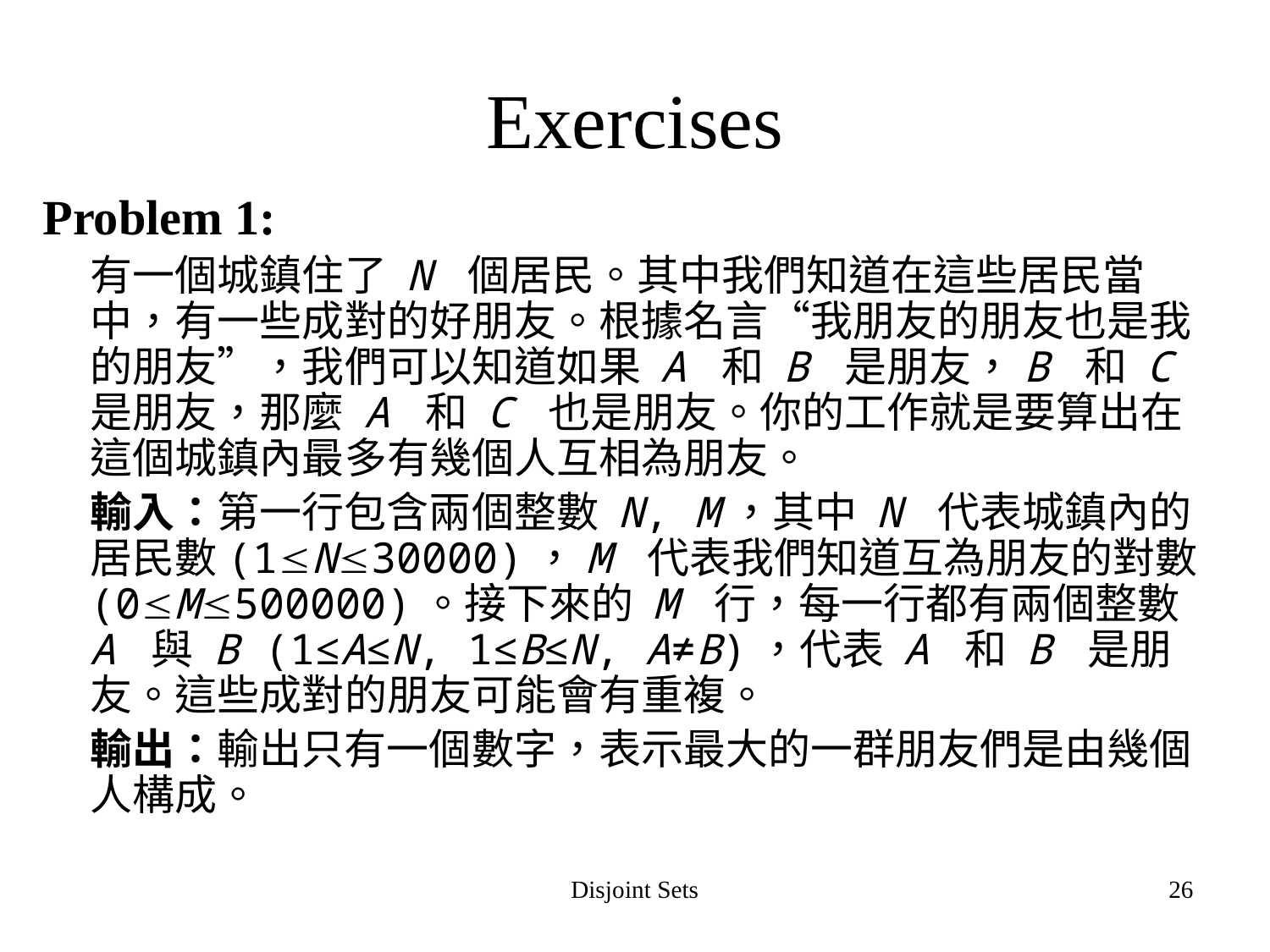

# Exercises
Problem 1:
	有一個城鎮住了 N 個居民。其中我們知道在這些居民當中，有一些成對的好朋友。根據名言“我朋友的朋友也是我的朋友”，我們可以知道如果 A 和 B 是朋友，B 和 C 是朋友，那麼 A 和 C 也是朋友。你的工作就是要算出在這個城鎮內最多有幾個人互相為朋友。
	輸入：第一行包含兩個整數 N, M，其中 N 代表城鎮內的居民數(1≤N≤30000)，M 代表我們知道互為朋友的對數(0≤M≤500000)。接下來的 M 行，每一行都有兩個整數 A 與 B (1≤A≤N, 1≤B≤N, A≠B)，代表 A 和 B 是朋友。這些成對的朋友可能會有重複。
	輸出：輸出只有一個數字，表示最大的一群朋友們是由幾個人構成。
Disjoint Sets
26